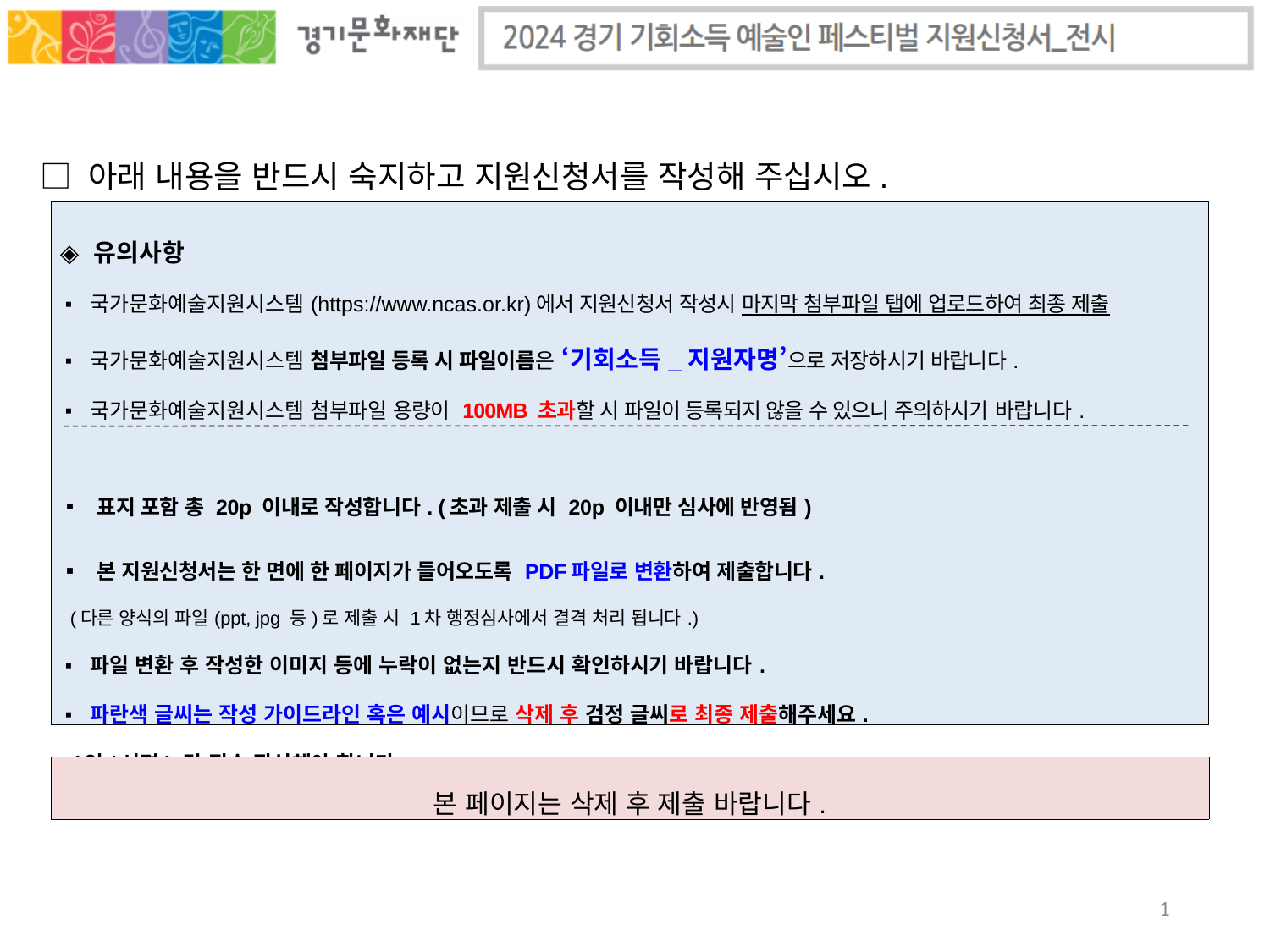

□ 아래 내용을 반드시 숙지하고 지원신청서를 작성해 주십시오.

| ◈ 유의사항 ▪ 국가문화예술지원시스템(https://www.ncas.or.kr)에서 지원신청서 작성시 마지막 첨부파일 탭에 업로드하여 최종 제출 ▪ 국가문화예술지원시스템 첨부파일 등록 시 파일이름은 ‘기회소득\_지원자명’으로 저장하시기 바랍니다. ▪ 국가문화예술지원시스템 첨부파일 용량이 100MB 초과할 시 파일이 등록되지 않을 수 있으니 주의하시기 바랍니다. ▪ 표지 포함 총 20p 이내로 작성합니다. (초과 제출 시 20p 이내만 심사에 반영됨) ▪ 본 지원신청서는 한 면에 한 페이지가 들어오도록 PDF파일로 변환하여 제출합니다. (다른 양식의 파일(ppt, jpg 등)로 제출 시 1차 행정심사에서 결격 처리 됩니다.) ▪ 파일 변환 후 작성한 이미지 등에 누락이 없는지 반드시 확인하시기 바랍니다. ▪ 파란색 글씨는 작성 가이드라인 혹은 예시이므로 삭제 후 검정 글씨로 최종 제출해주세요. ▪ (인/서명) 란 필수 작성해야 합니다. (도장 및 서명 스캔 가능하며, 정확한 인식이 가능해야 합니다.) |
| --- |

| 본 페이지는 삭제 후 제출 바랍니다. |
| --- |
1